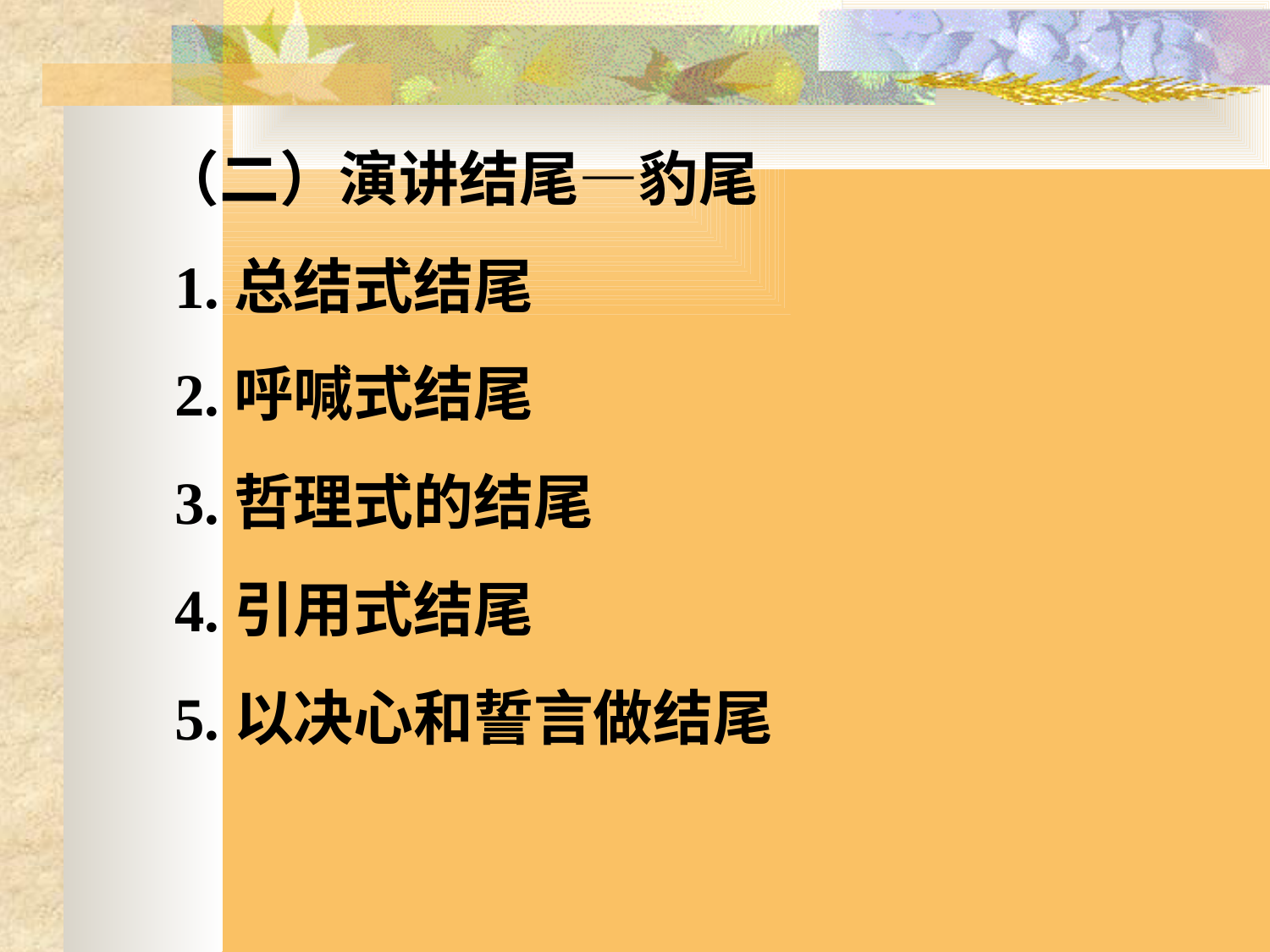

（二）演讲结尾—豹尾
    1.总结式结尾
    2.呼喊式结尾
    3.哲理式的结尾
    4.引用式结尾
    5.以决心和誓言做结尾